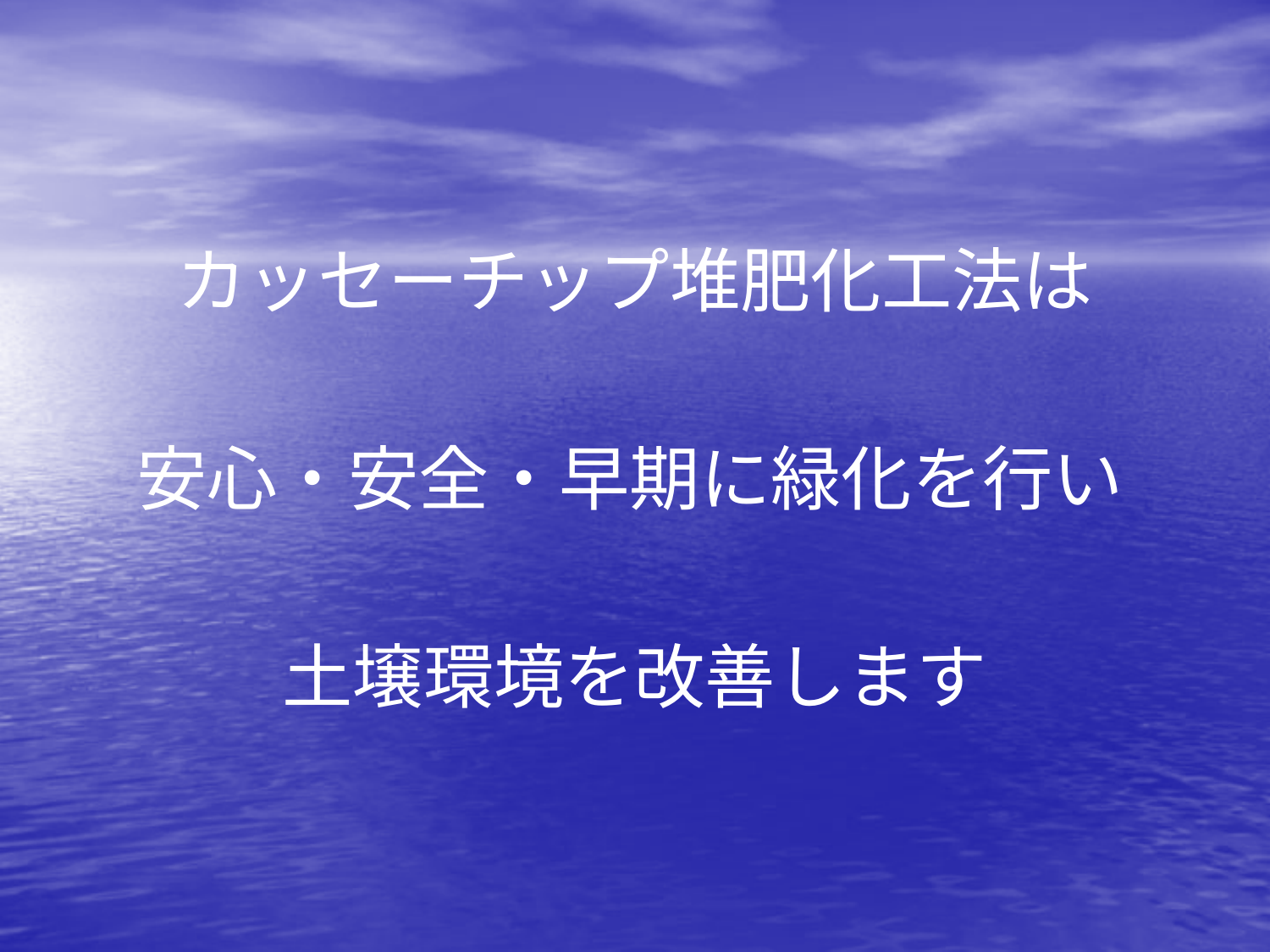

カッセーチップ堆肥化工法は
安心・安全・早期に緑化を行い
土壌環境を改善します